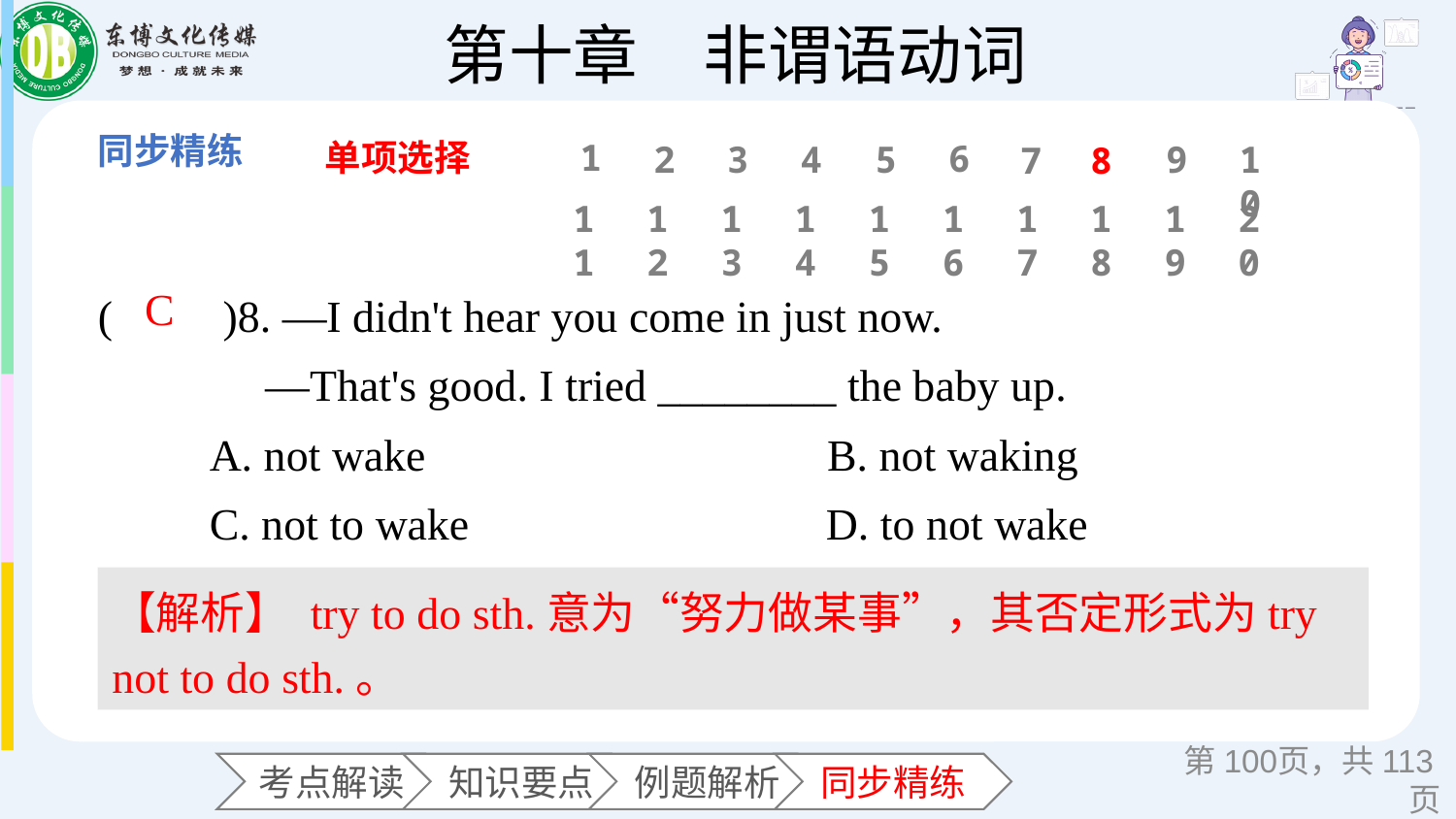

单项选择
1
6
2
3
4
5
9
10
7
8
11
12
13
14
15
16
17
18
19
20
(　　)8. —I didn't hear you come in just now.
               —That's good. I tried ________ the baby up.
          A. not wake                                    B. not waking
          C. not to wake                                D. to not wake
C
【解析】 try to do sth.意为“努力做某事”，其否定形式为try not to do sth.。
第100页，共113页